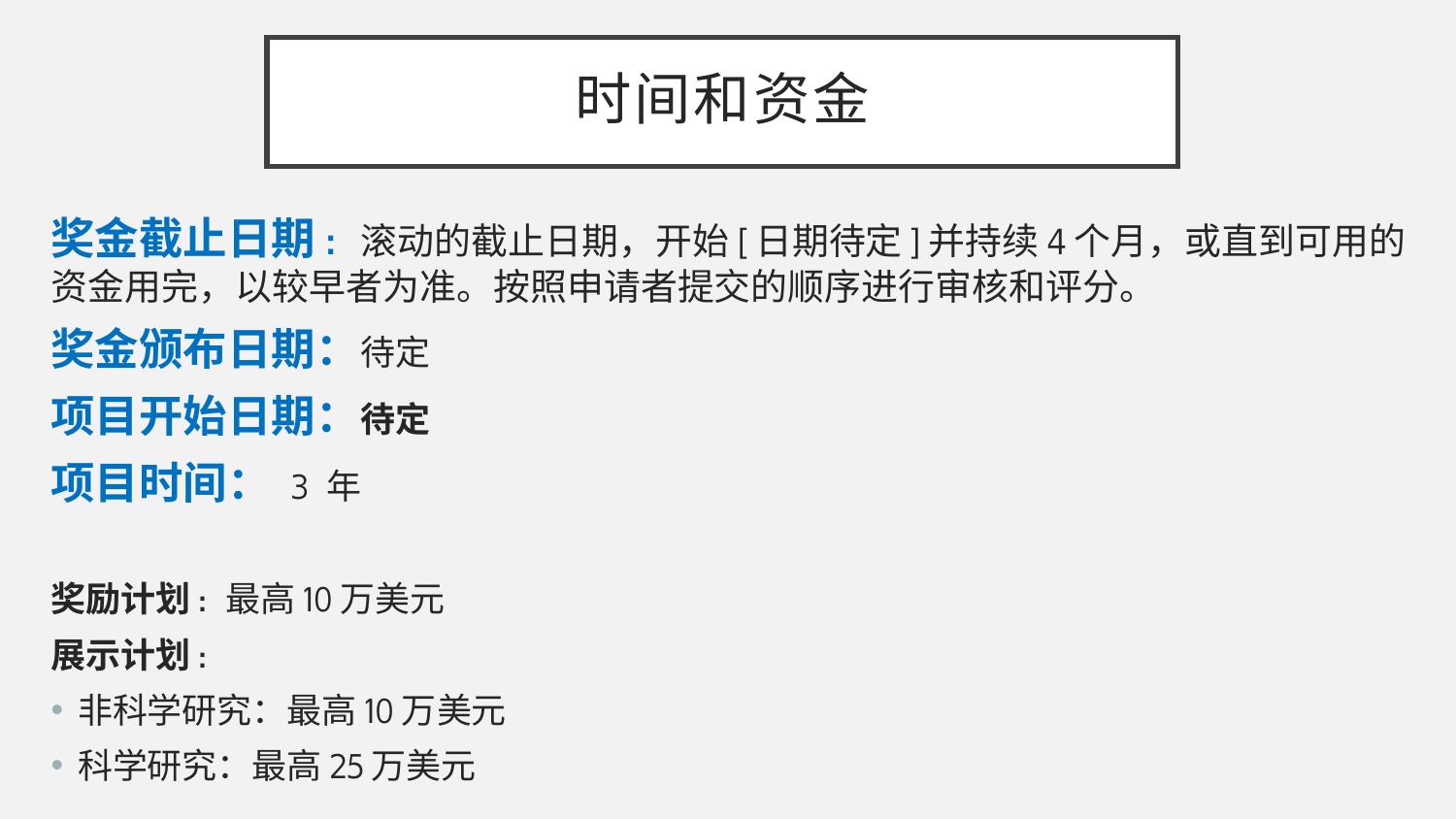

# 时间和资金
奖金截止日期: 滚动的截止日期，开始[日期待定]并持续4个月，或直到可用的资金用完，以较早者为准。按照申请者提交的顺序进行审核和评分。
奖金颁布日期：待定
项目开始日期：待定
项目时间： 3 年

奖励计划: 最高10万美元
展示计划:
非科学研究：最高10万美元
科学研究：最高25万美元